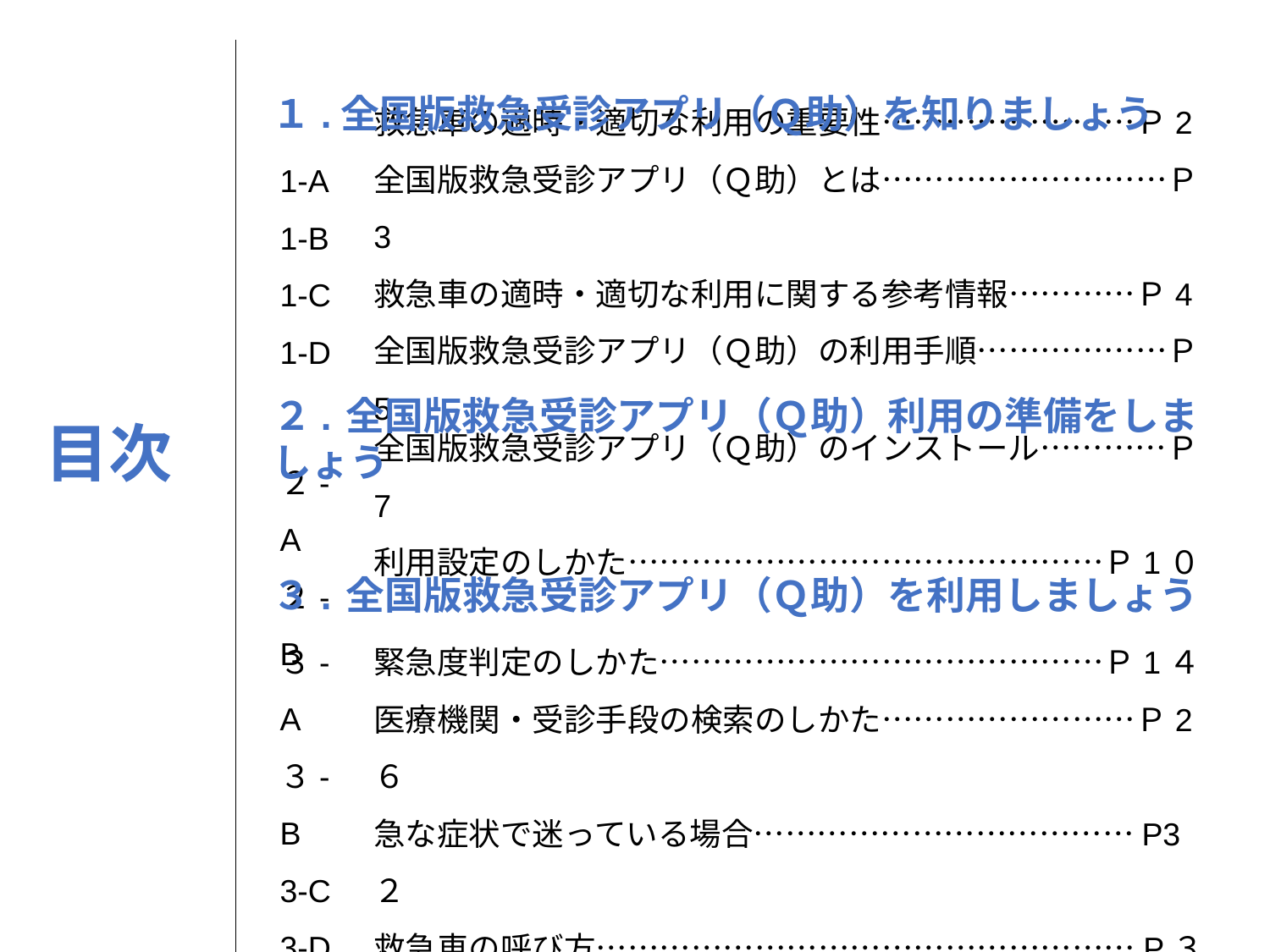

１.全国版救急受診アプリ（Ｑ助）を知りましょう
1-A
1-B
1-C
1-D
救急車の適時・適切な利用の重要性……………………Ｐ2
全国版救急受診アプリ（Ｑ助）とは………………………Ｐ3
救急車の適時・適切な利用に関する参考情報…………Ｐ4
全国版救急受診アプリ（Ｑ助）の利用手順………………Ｐ5
２.	全国版救急受診アプリ（Ｑ助）利用の準備をしましょう
２-A
２-B
全国版救急受診アプリ（Ｑ助）のインストール…………Ｐ7
利用設定のしかた………………………………………Ｐ1０
目次
３.	全国版救急受診アプリ（Ｑ助）を利用しましょう
３-A
３-B
3-C
3-D
緊急度判定のしかた……………………………………Ｐ1４
医療機関・受診手段の検索のしかた……………………Ｐ2６
急な症状で迷っている場合………………………………P3２
救急車の呼び方……………………………………………P３８